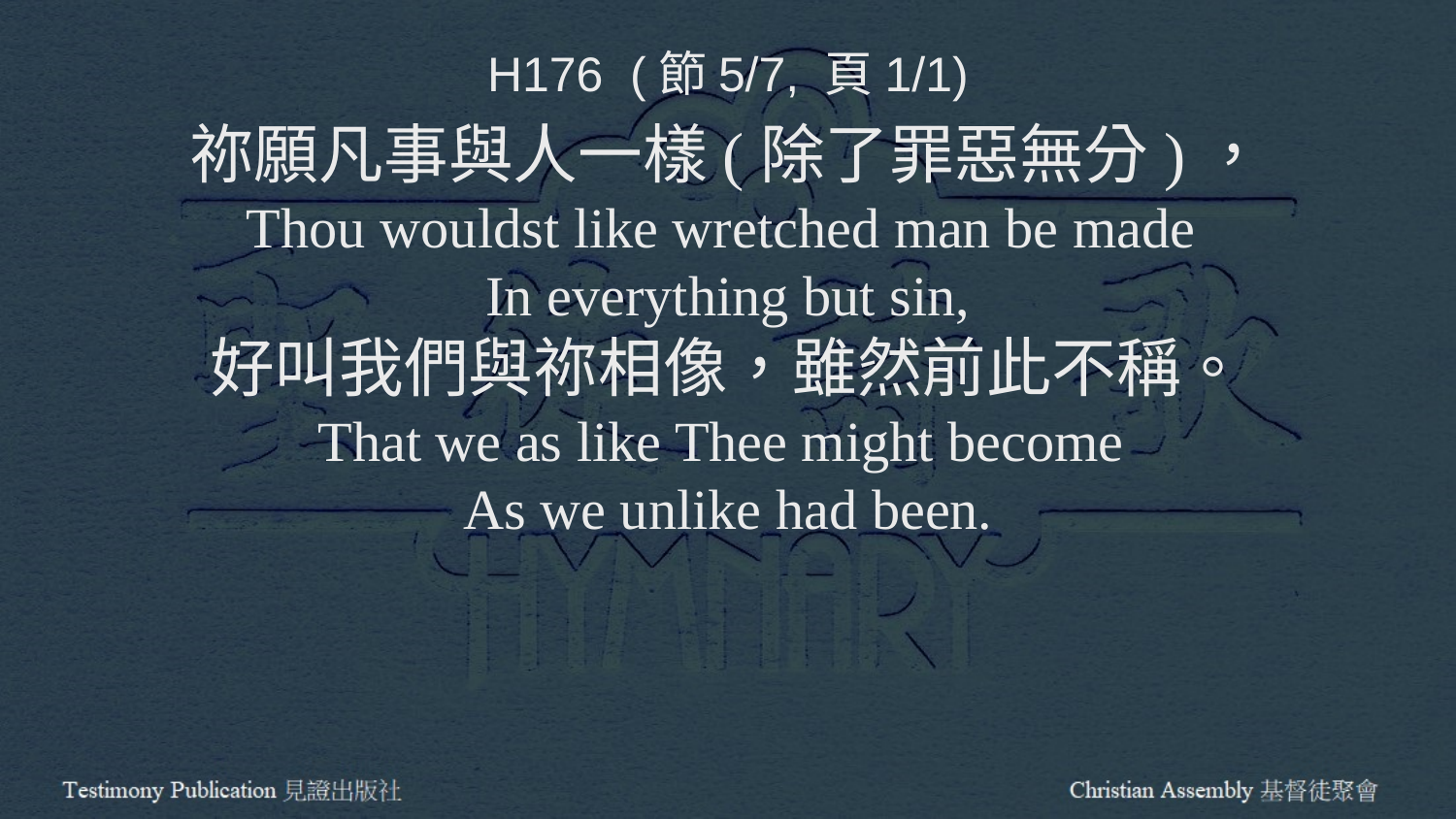

H176  (節5/7, 頁1/1)
祢願凡事與人一樣(除了罪惡無分)，
Thou wouldst like wretched man be made
In everything but sin,
好叫我們與祢相像，雖然前此不稱。
That we as like Thee might become
As we unlike had been.